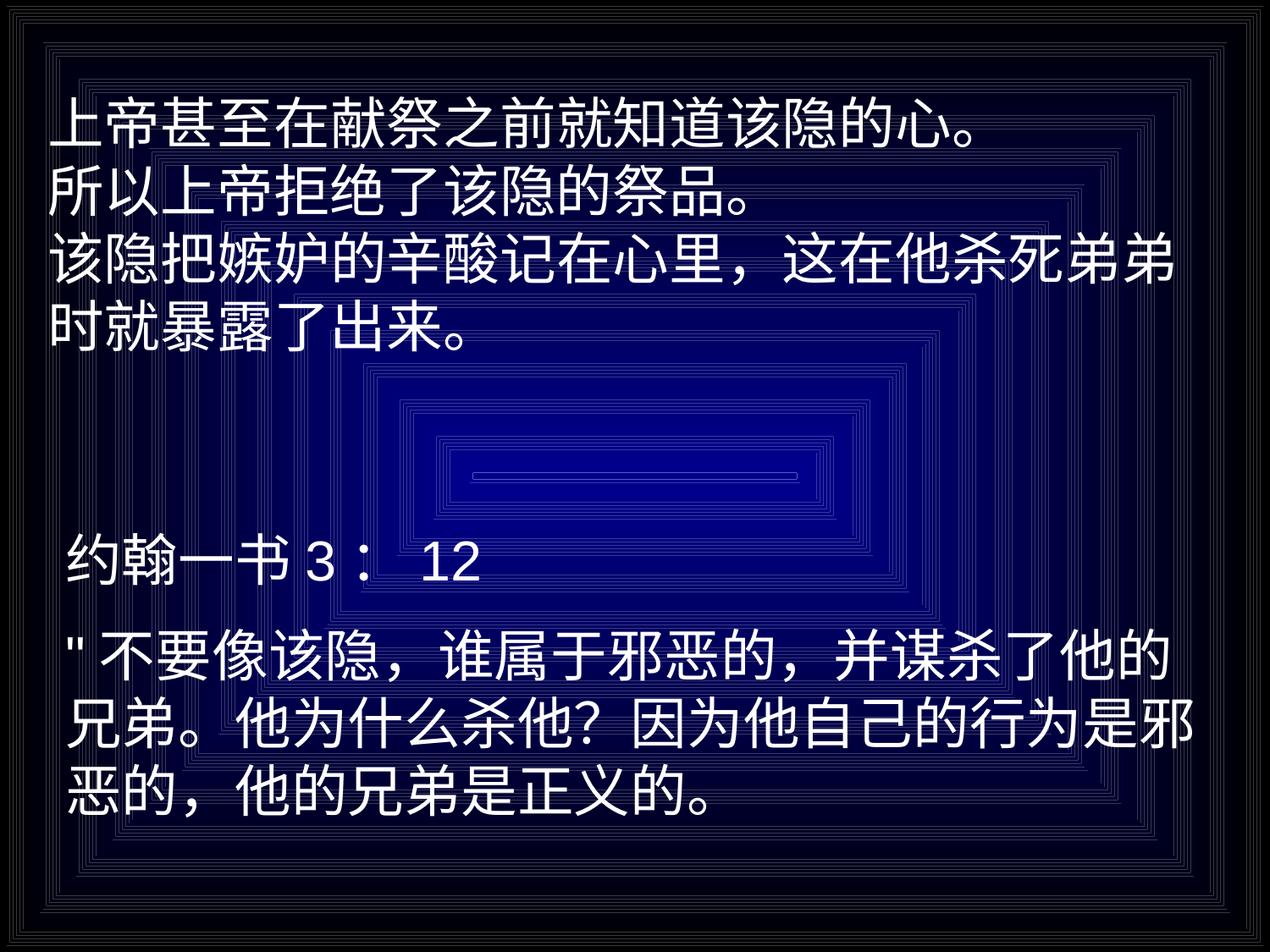

# 上帝甚至在献祭之前就知道该隐的心。 所以上帝拒绝了该隐的祭品。 该隐把嫉妒的辛酸记在心里，这在他杀死弟弟时就暴露了出来。

约翰一书3：12
"不要像该隐，谁属于邪恶的，并谋杀了他的兄弟。他为什么杀他？因为他自己的行为是邪恶的，他的兄弟是正义的。